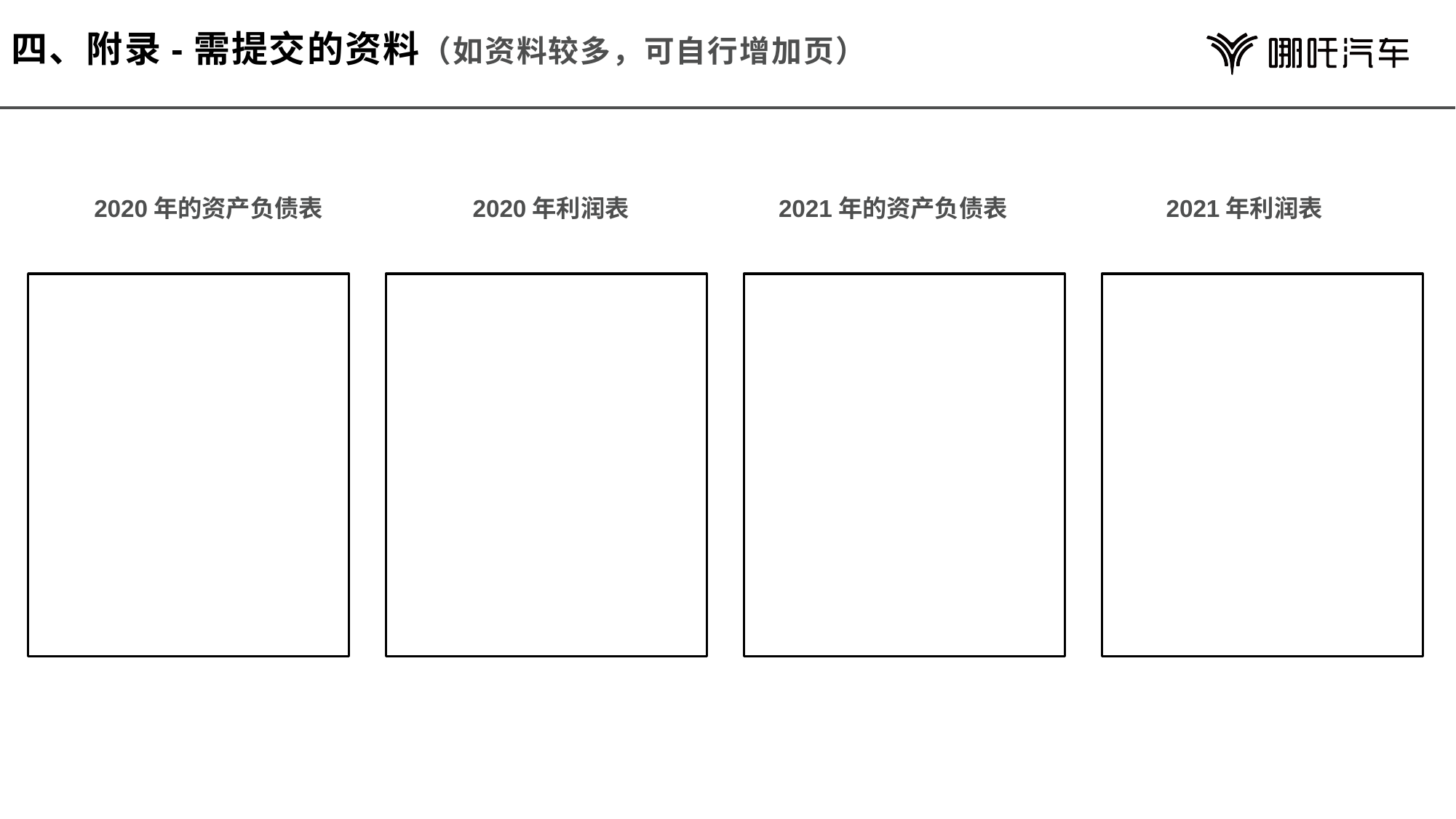

# 四、附录-需提交的资料（如资料较多，可自行增加页）
2020年的资产负债表
2020年利润表
2021年的资产负债表
2021年利润表